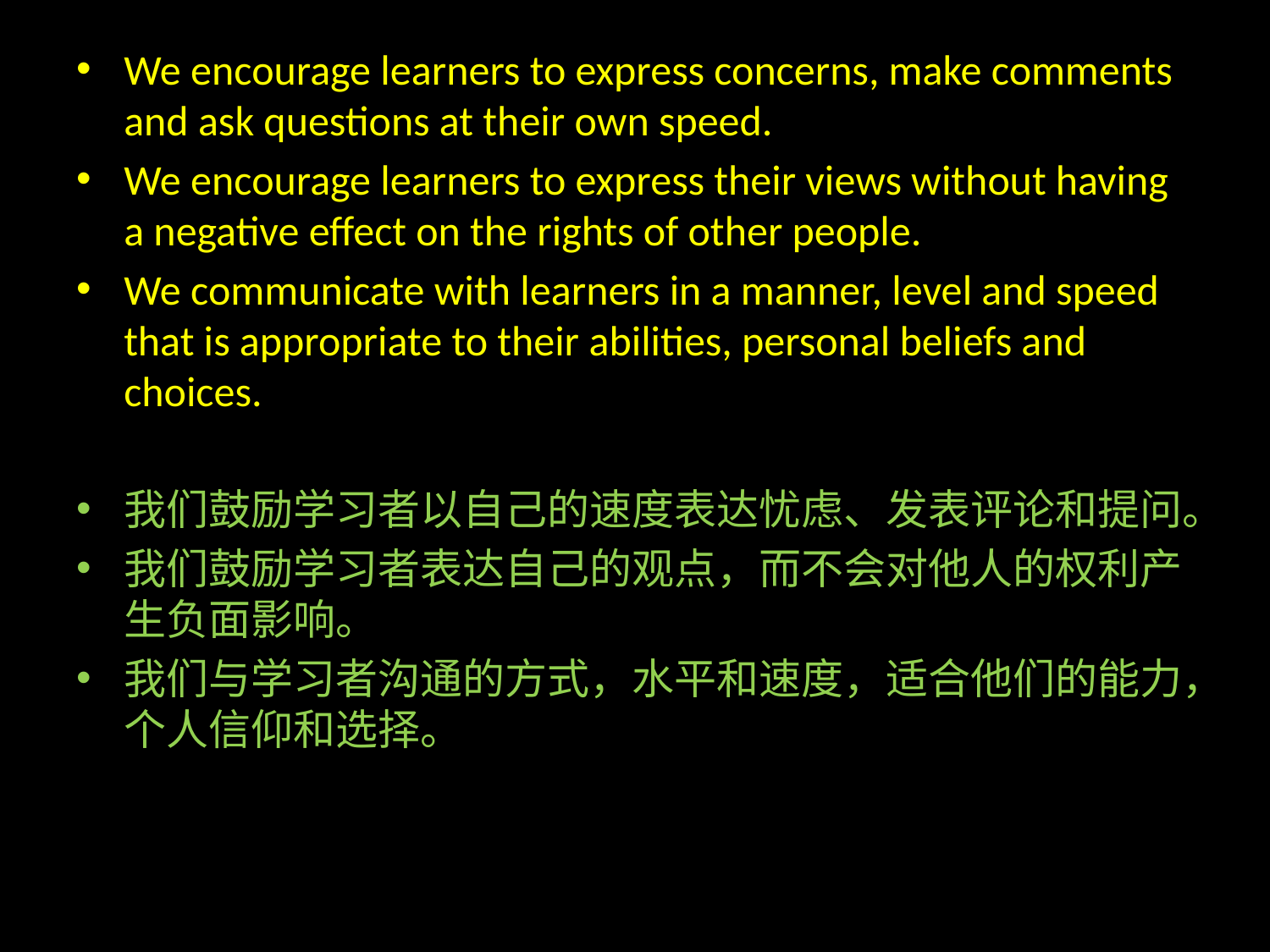

We encourage learners to express concerns, make comments and ask questions at their own speed.
We encourage learners to express their views without having a negative effect on the rights of other people.
We communicate with learners in a manner, level and speed that is appropriate to their abilities, personal beliefs and choices.

我们鼓励学习者以自己的速度表达忧虑、发表评论和提问。
我们鼓励学习者表达自己的观点，而不会对他人的权利产生负面影响。
我们与学习者沟通的方式，水平和速度，适合他们的能力，个人信仰和选择。

#